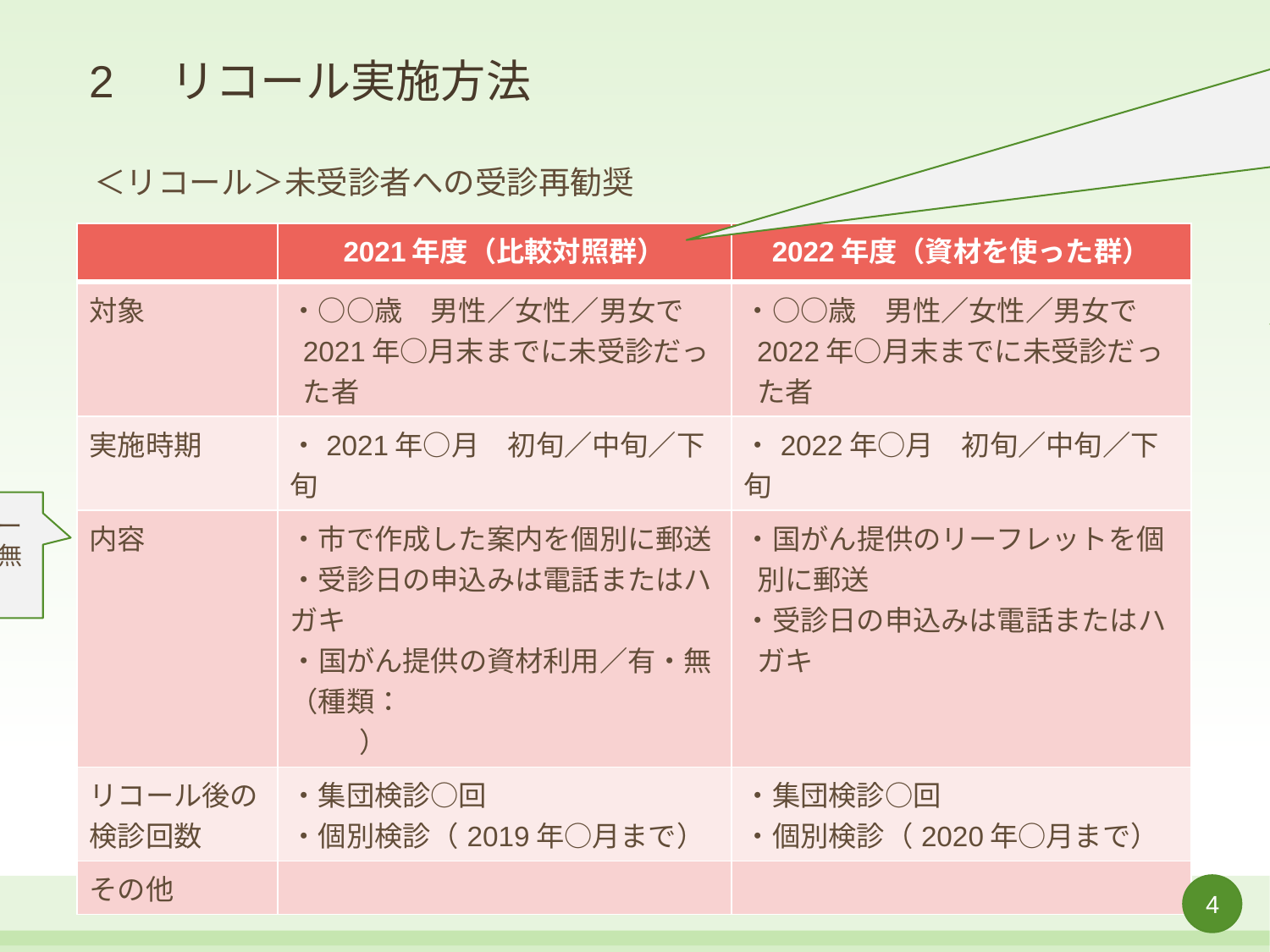

・比較対照群を前年度ではなく、同年度（2021年度）の他の年齢などにしている場合は、そちらをお書きください。
・両方記載可能な場合はセルを増やしてご記入ください。
・前年度も同じ資材（国立がん研究センターがん対策研究所提供の資材）を使用されている場合は、他の年齢などを比較対照群としてください。
# 2　リコール実施方法
＜リコール＞未受診者への受診再勧奨
|  | 2021年度（比較対照群） | 2022年度（資材を使った群） |
| --- | --- | --- |
| 対象 | ・○○歳　男性／女性／男女で2021年○月末までに未受診だった者 | ・○○歳　男性／女性／男女で2022年○月末までに未受診だった者 |
| 実施時期 | ・2021年○月　初旬／中旬／下旬 | ・2022年○月　初旬／中旬／下旬 |
| 内容 | ・市で作成した案内を個別に郵送 ・受診日の申込みは電話またはハガキ ・国がん提供の資材利用／有・無 （種類：　　　　　　　　　　　　　） | ・国がん提供のリーフレットを個別に郵送 ・受診日の申込みは電話またはハガキ |
| リコール後の 検診回数 | ・集団検診○回 ・個別検診（2019年○月まで） | ・集団検診○回 ・個別検診（2020年○月まで） |
| その他 |  |  |
・リコールを行っていない場合は「なし」と記載
・未受診者が対象でない場合は具体的にお書きください
・国立がん研究センターｖ提供資材の利用の有無と、資材の種類を記載
・リコール後の検診の種類と回数
・その他　特記事項などあれば記載

4